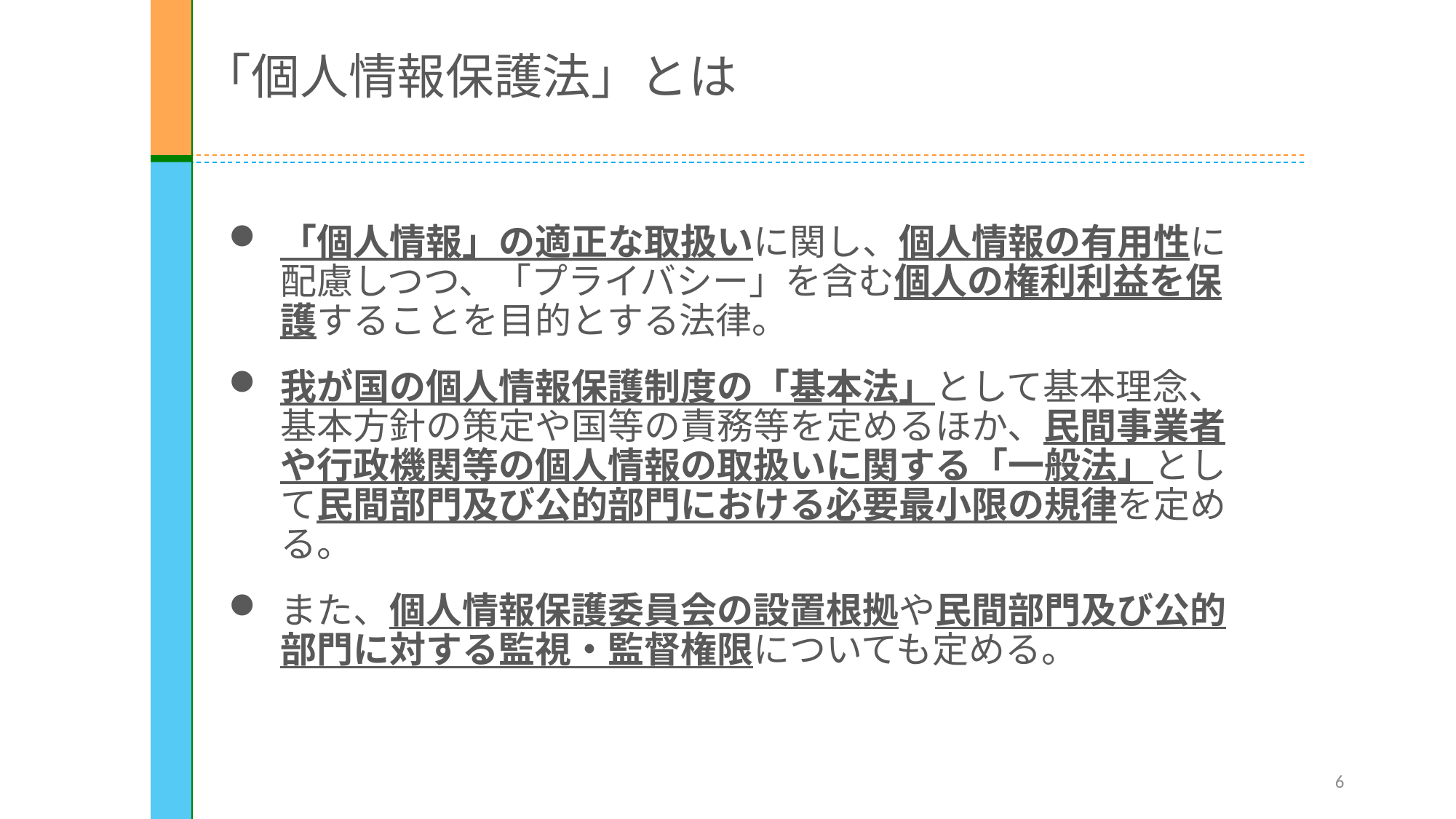

# 「個人情報保護法」とは

「個人情報」の適正な取扱いに関し、個人情報の有用性に配慮しつつ、「プライバシー」を含む個人の権利利益を保護することを目的とする法律。
我が国の個人情報保護制度の「基本法」として基本理念、基本方針の策定や国等の責務等を定めるほか、民間事業者や行政機関等の個人情報の取扱いに関する「一般法」として民間部門及び公的部門における必要最小限の規律を定める。
また、個人情報保護委員会の設置根拠や民間部門及び公的部門に対する監視・監督権限についても定める。
6